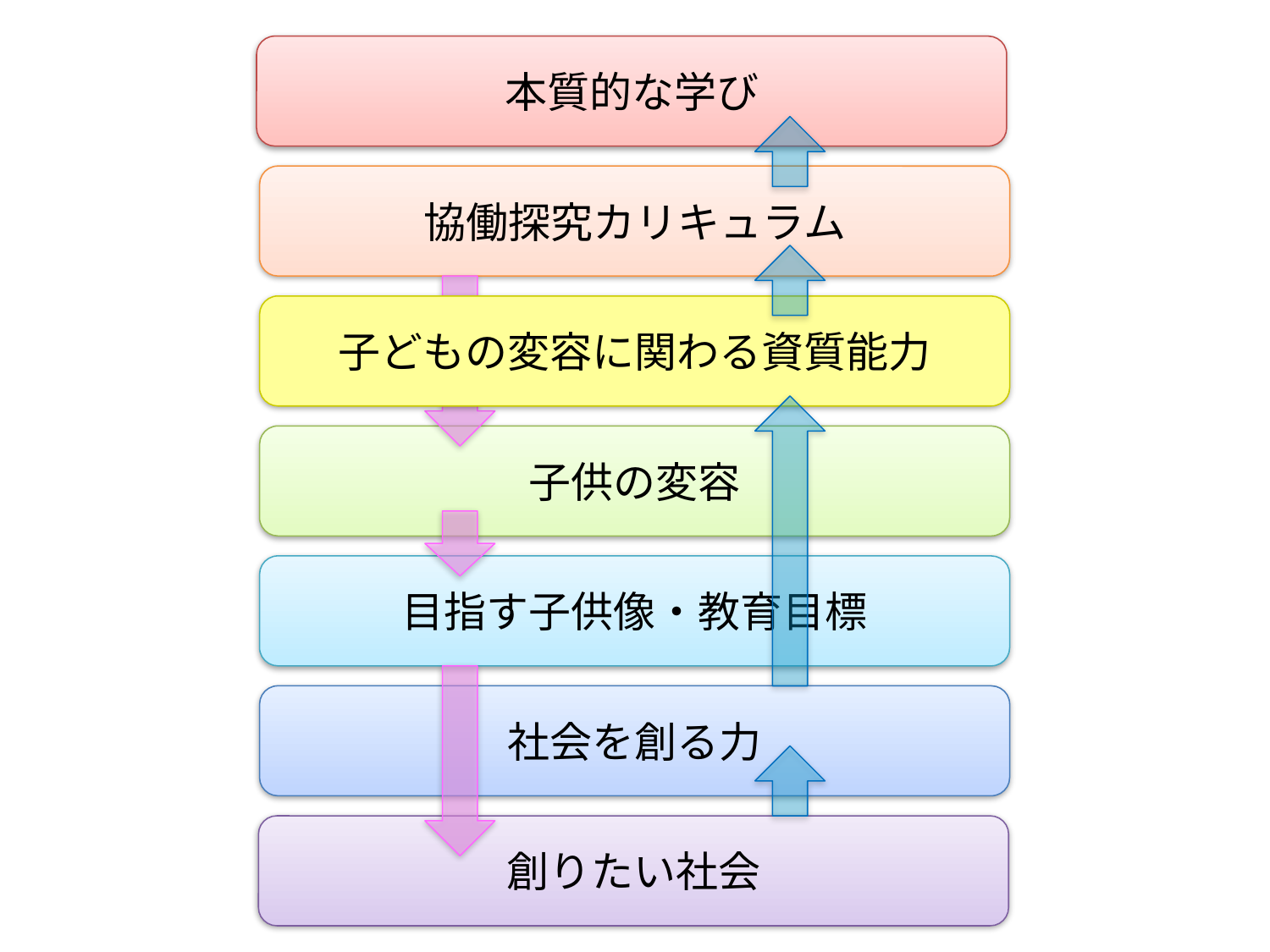

本質的な学び

協働探究カリキュラム

子どもの変容に関わる資質能力

子供の変容

目指す子供像・教育目標

社会を創る力

創りたい社会